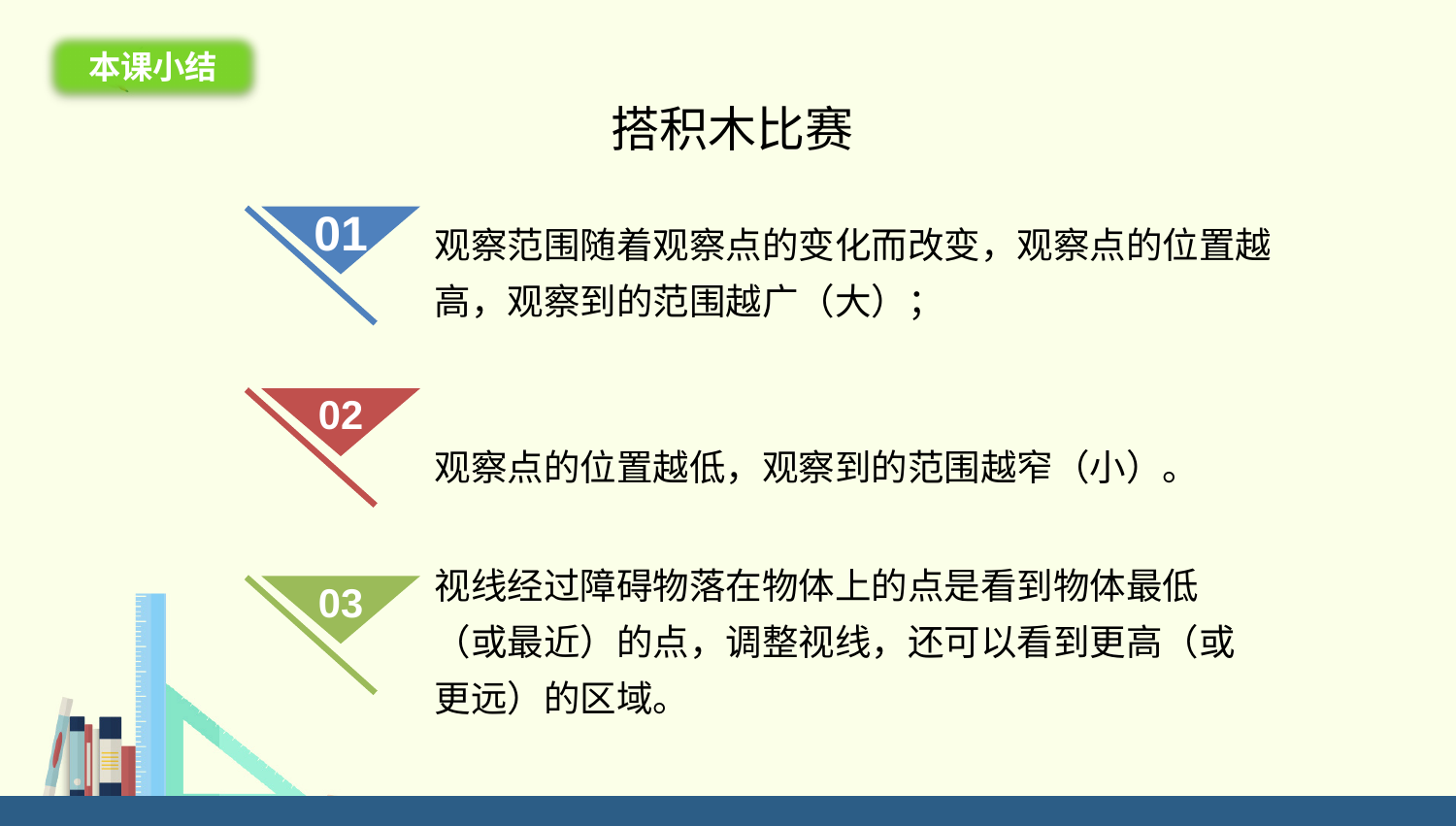

本课小结
搭积木比赛
观察范围随着观察点的变化而改变，观察点的位置越高，观察到的范围越广（大）；
01
02
观察点的位置越低，观察到的范围越窄（小）。
03
视线经过障碍物落在物体上的点是看到物体最低（或最近）的点，调整视线，还可以看到更高（或更远）的区域。